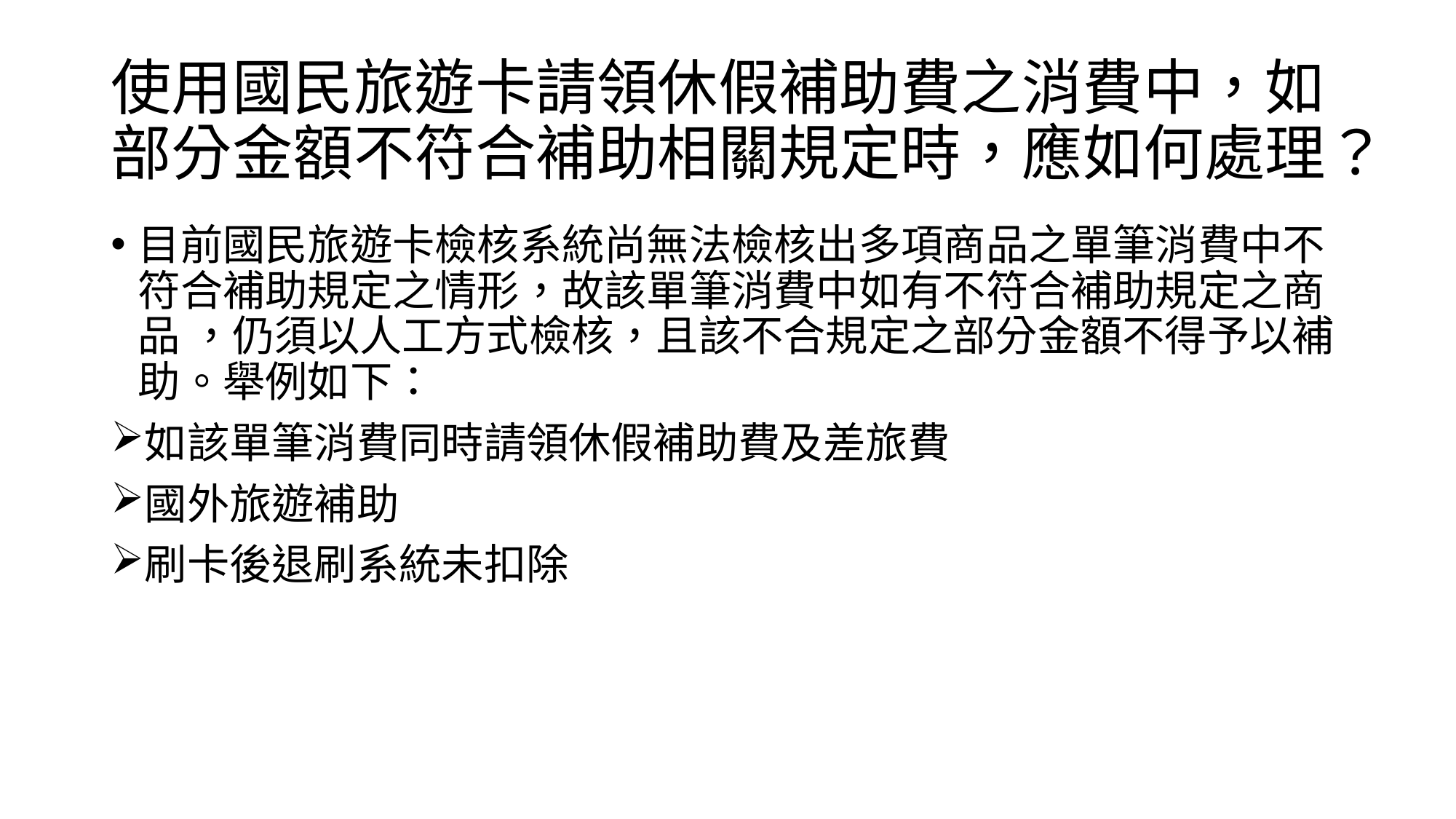

# 使用國民旅遊卡請領休假補助費之消費中，如部分金額不符合補助相關規定時，應如何處理？
目前國民旅遊卡檢核系統尚無法檢核出多項商品之單筆消費中不 符合補助規定之情形，故該單筆消費中如有不符合補助規定之商品 ，仍須以人工方式檢核，且該不合規定之部分金額不得予以補助。舉例如下：
如該單筆消費同時請領休假補助費及差旅費
國外旅遊補助
刷卡後退刷系統未扣除